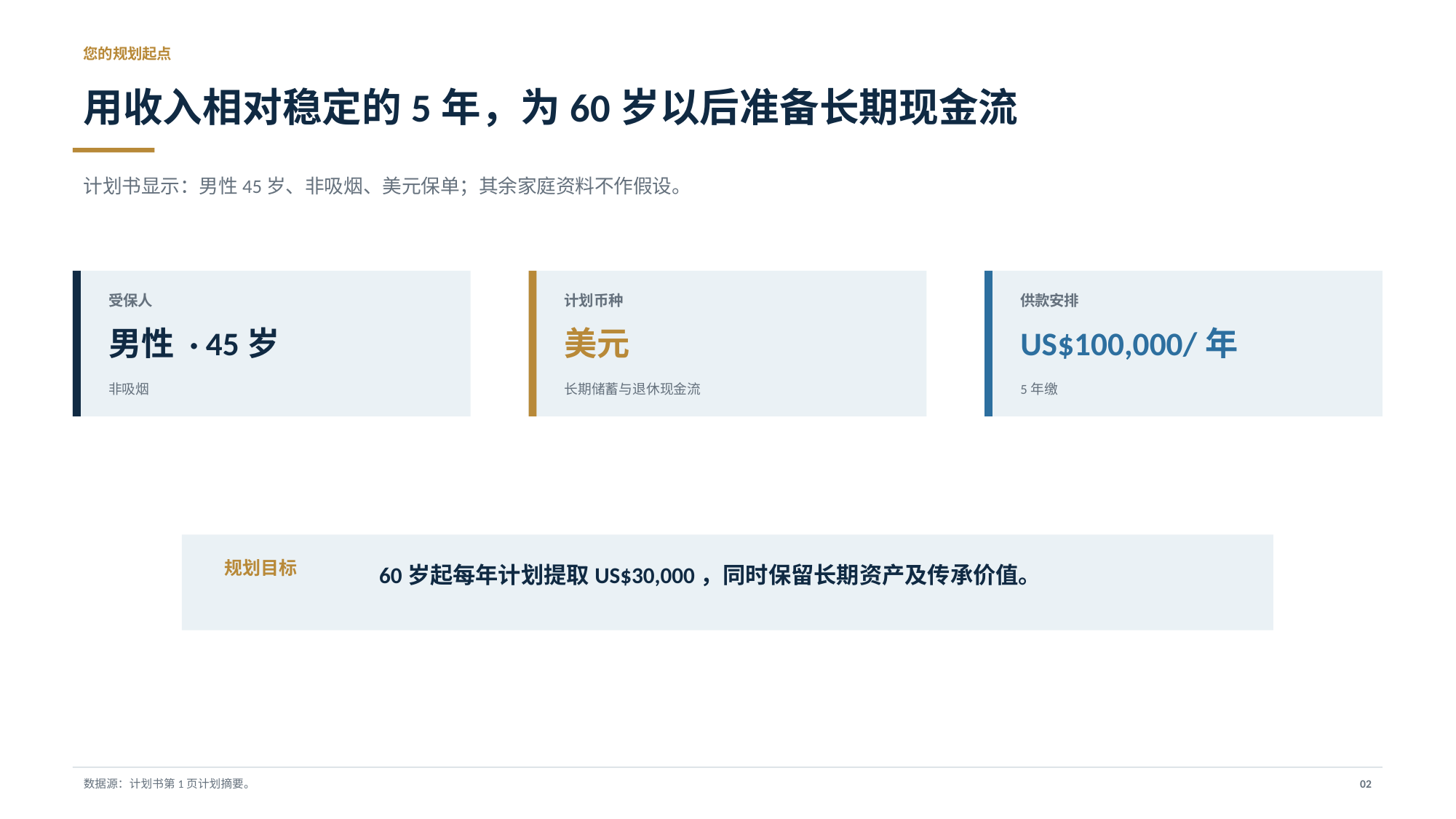

您的规划起点
用收入相对稳定的5年，为60岁以后准备长期现金流

计划书显示：男性45岁、非吸烟、美元保单；其余家庭资料不作假设。

受保人
计划币种
供款安排
男性 · 45岁
美元
US$100,000/年
非吸烟
长期储蓄与退休现金流
5年缴

60岁起每年计划提取US$30,000，同时保留长期资产及传承价值。
规划目标

数据源：计划书第1页计划摘要。
02